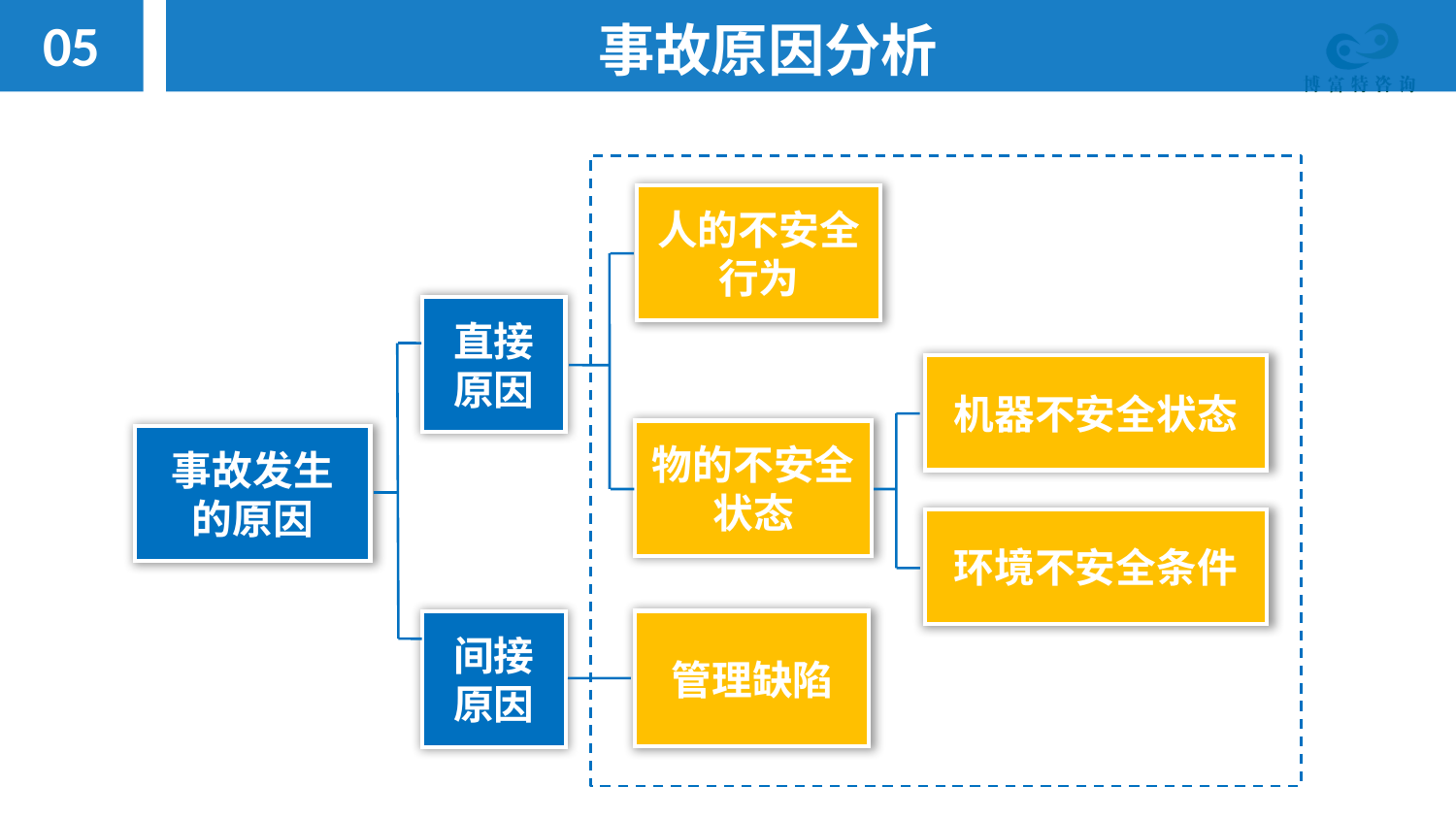

05
事故原因分析

人的不安全行为

直接
原因
机器不安全状态

物的不安全
状态
事故发生
的原因
环境不安全条件
间接
原因

管理缺陷